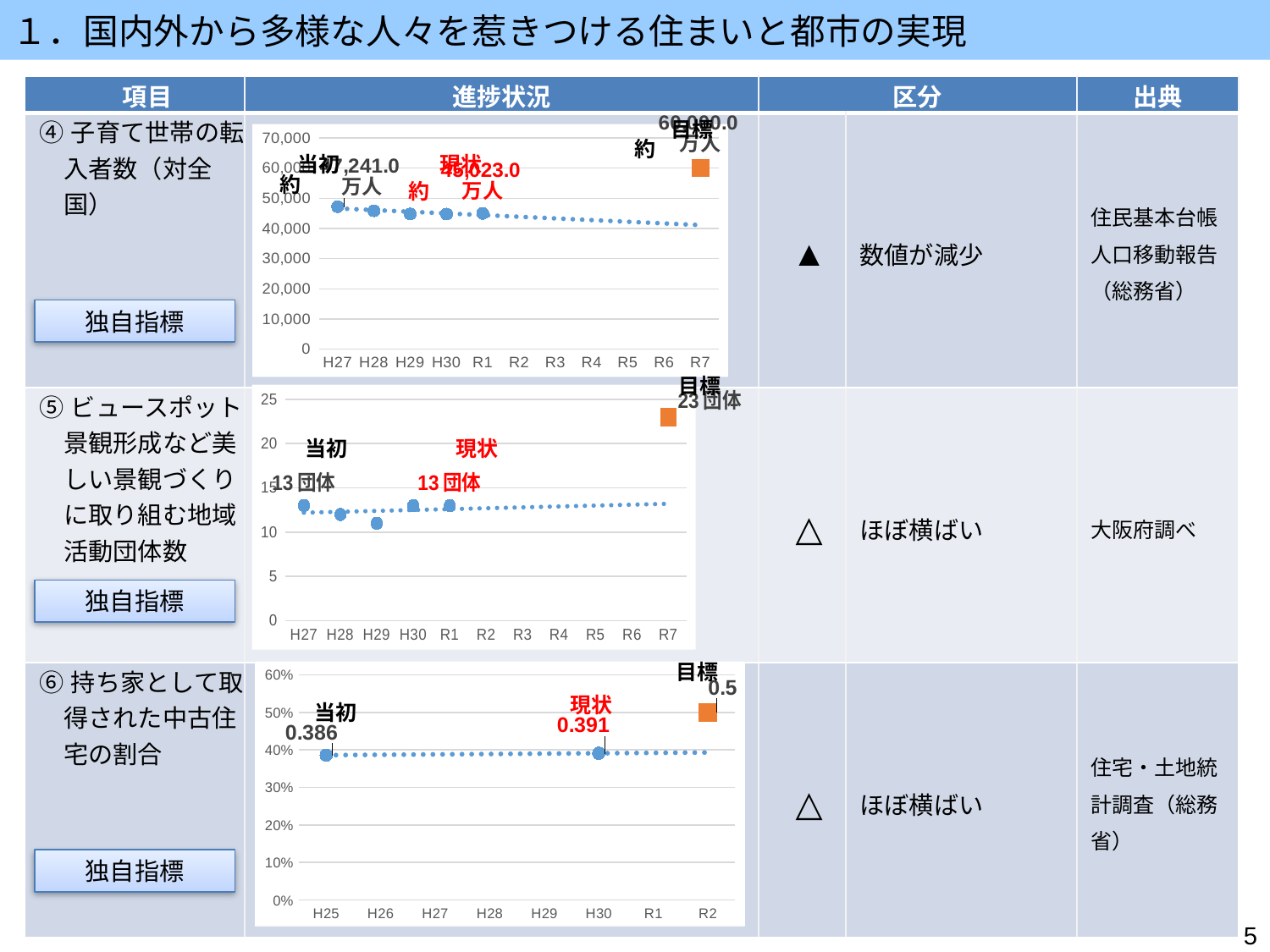

１．国内外から多様な人々を惹きつける住まいと都市の実現
| 項目 | 進捗状況 | 区分 |  | 出典 |
| --- | --- | --- | --- | --- |
| ④子育て世帯の転入者数（対全国） |  | ▲ | 数値が減少 | 住民基本台帳人口移動報告（総務省） |
| ⑤ビュースポット景観形成など美しい景観づくりに取り組む地域活動団体数 |  | △ | ほぼ横ばい | 大阪府調べ |
| ⑥持ち家として取得された中古住宅の割合 |  | △ | ほぼ横ばい | 住宅・土地統計調査（総務省） |
目標

### Chart

| Category | 進捗状況 | 目標値 |
|---|---|---|
| H27 | 47241.0 | None |
| H28 | 45882.0 | None |
| H29 | 44822.0 | None |
| H30 | 44790.0 | None |
| R1 | 45023.0 | None |
| R2 | None | None |
| R3 | None | None |
| R4 | None | None |
| R5 | None | None |
| R6 | None | None |
| R7 | None | 60000.0 |
約
当初
現状
約
約
独自指標
目標

### Chart

| Category | 進捗状況 | 目標値 |
|---|---|---|
| H27 | 13.0 | None |
| H28 | 12.0 | None |
| H29 | 11.0 | None |
| H30 | 13.0 | None |
| R1 | 13.0 | None |
| R2 | None | None |
| R3 | None | None |
| R4 | None | None |
| R5 | None | None |
| R6 | None | None |
| R7 | None | 23.0 |
現状
当初
独自指標
目標

### Chart

| Category | 進捗状況 | 目標値 |
|---|---|---|
| H25 | 0.38600000000000007 | None |
| H26 | None | None |
| H27 | None | None |
| H28 | None | None |
| H29 | None | None |
| H30 | 0.39100000000000007 | None |
| R1 | None | None |
| R2 | None | 0.5 |
現状
当初
独自指標
5